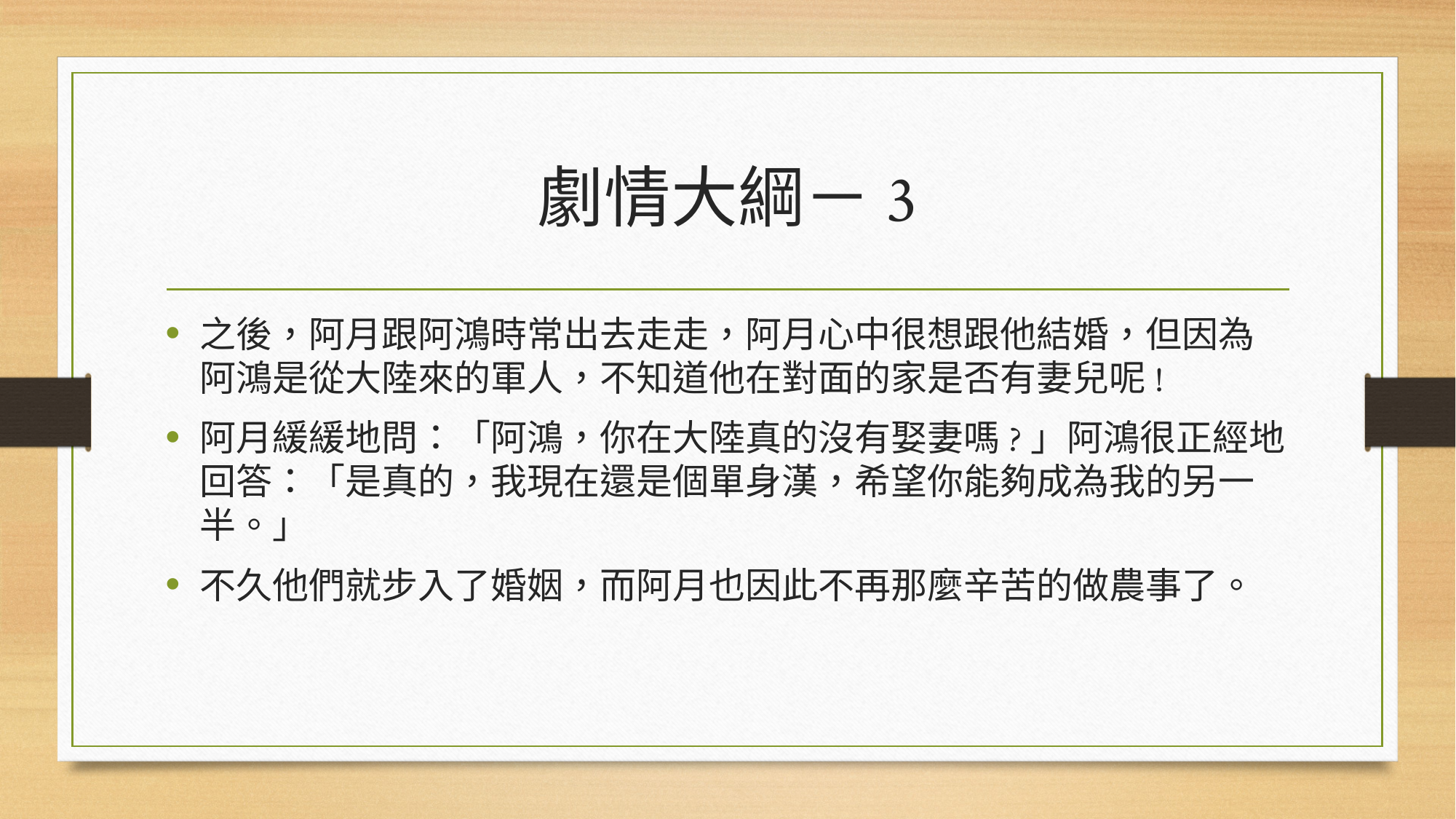

# 劇情大綱－3
之後，阿月跟阿鴻時常出去走走，阿月心中很想跟他結婚，但因為阿鴻是從大陸來的軍人，不知道他在對面的家是否有妻兒呢!
阿月緩緩地問：「阿鴻，你在大陸真的沒有娶妻嗎?」阿鴻很正經地回答：「是真的，我現在還是個單身漢，希望你能夠成為我的另一半。」
不久他們就步入了婚姻，而阿月也因此不再那麼辛苦的做農事了。